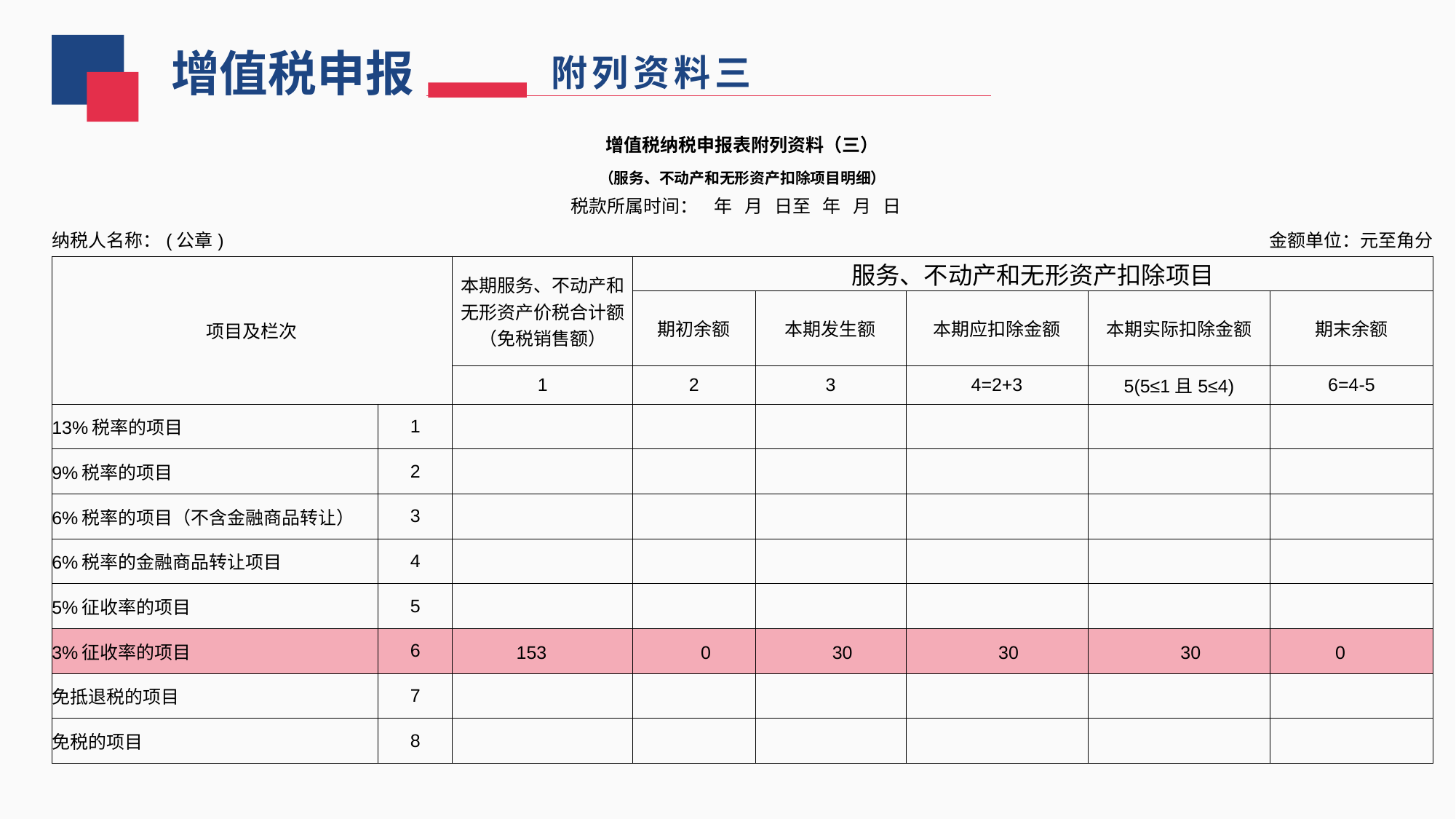

增值税申报
附列资料三

| 增值税纳税申报表附列资料（三） |  |  |  |  |  |  |  |
| --- | --- | --- | --- | --- | --- | --- | --- |
| （服务、不动产和无形资产扣除项目明细） |  |  |  |  |  |  |  |
| 税款所属时间：  年  月 日至  年 月 日 |  |  |  |  |  |  |  |
| 纳税人名称：(公章) |  |  |  |  |  | 金额单位：元至角分 |  |
| 项目及栏次 |  | 本期服务、不动产和无形资产价税合计额（免税销售额） | 服务、不动产和无形资产扣除项目 |  |  |  |  |
|  |  |  | 期初余额 | 本期发生额 | 本期应扣除金额 | 本期实际扣除金额 | 期末余额 |
|  |  | 1 | 2 | 3 | 4=2+3 | 5(5≤1且5≤4) | 6=4-5 |
| 13%税率的项目 | 1 |  |  |  |  |  |  |
| 9%税率的项目 | 2 |  |  |  |  |  |  |
| 6%税率的项目（不含金融商品转让） | 3 |  |  |  |  |  |  |
| 6%税率的金融商品转让项目 | 4 |  |  |  |  |  |  |
| 5%征收率的项目 | 5 |  |  |  |  |  |  |
| 3%征收率的项目 | 6 | 153 | 0 | 30 | 30 | 30 | 0 |
| 免抵退税的项目 | 7 |  |  |  |  |  |  |
| 免税的项目 | 8 |  |  |  |  |  |  |